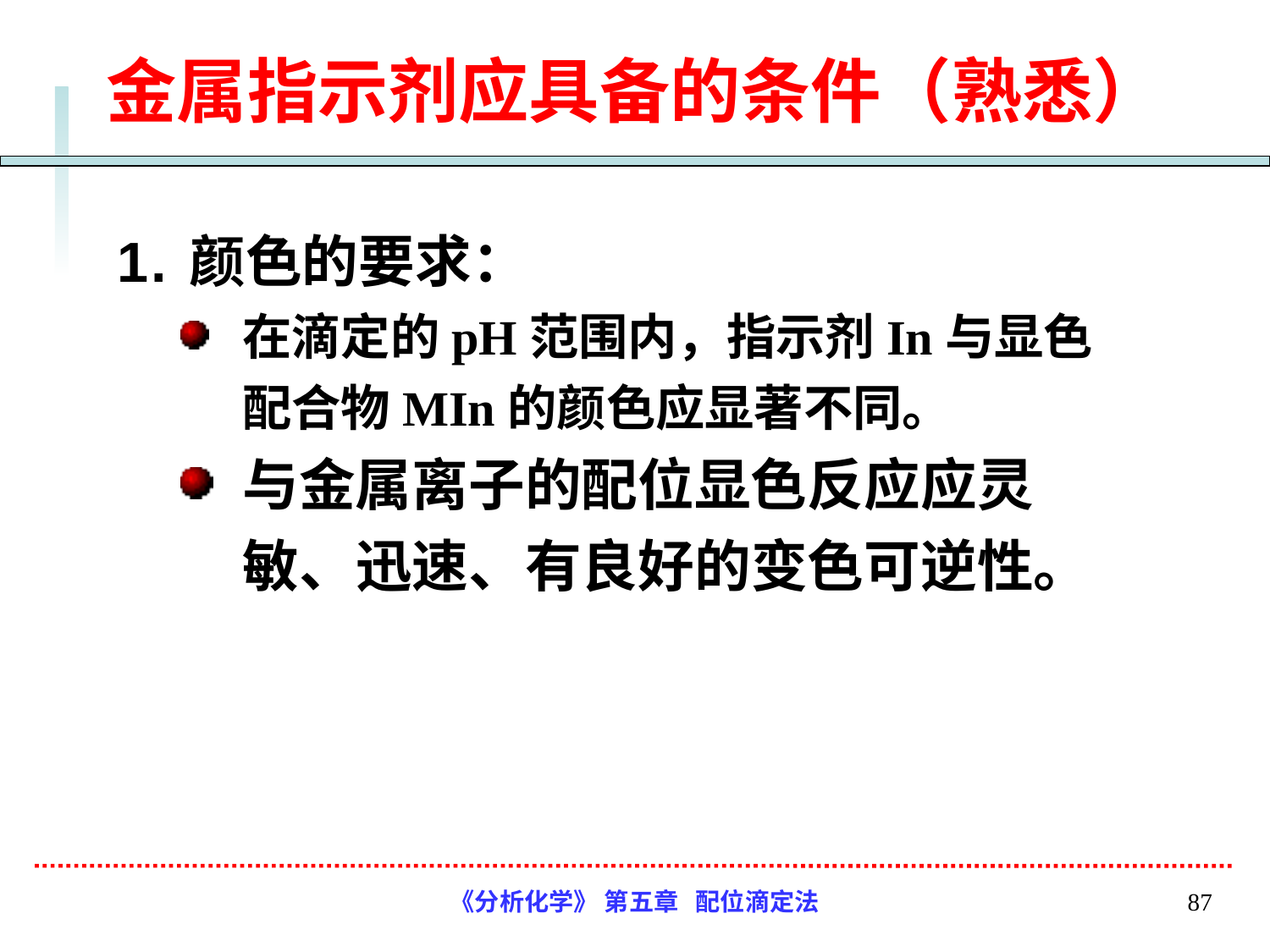

# 金属指示剂应具备的条件（熟悉）
颜色的要求：
在滴定的pH范围内，指示剂In与显色配合物MIn的颜色应显著不同。
与金属离子的配位显色反应应灵敏、迅速、有良好的变色可逆性。

《分析化学》 第五章   配位滴定法
87